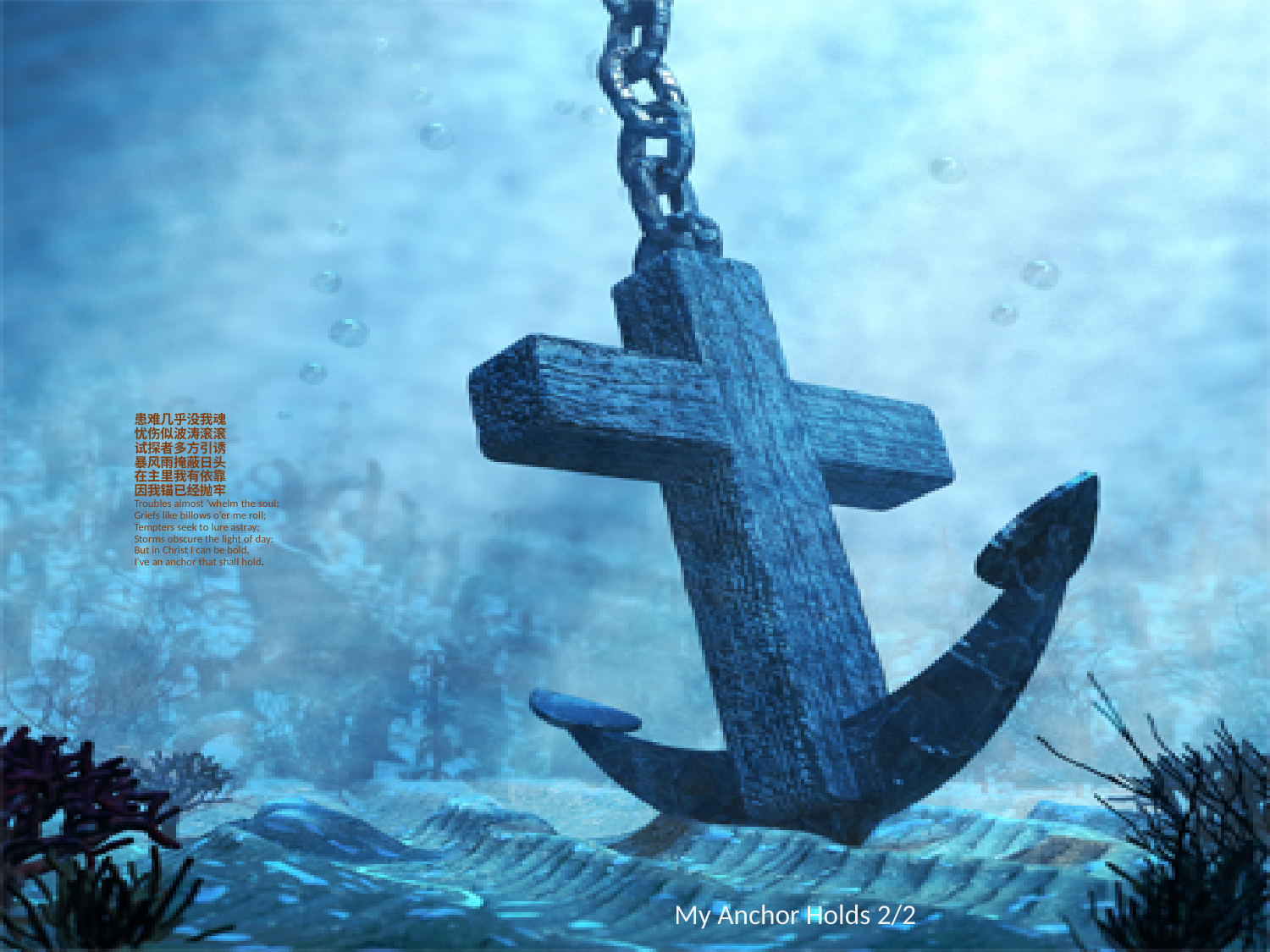

# 患难几乎没我魂 忧伤似波涛滚滚 试探者多方引诱 暴风雨掩蔽日头 在主里我有依靠 因我锚已经抛牢 Troubles almost ’whelm the soul; Griefs like billows o’er me roll; Tempters seek to lure astray; Storms obscure the light of day: But in Christ I can be bold, I’ve an anchor that shall hold.
My Anchor Holds 2/2